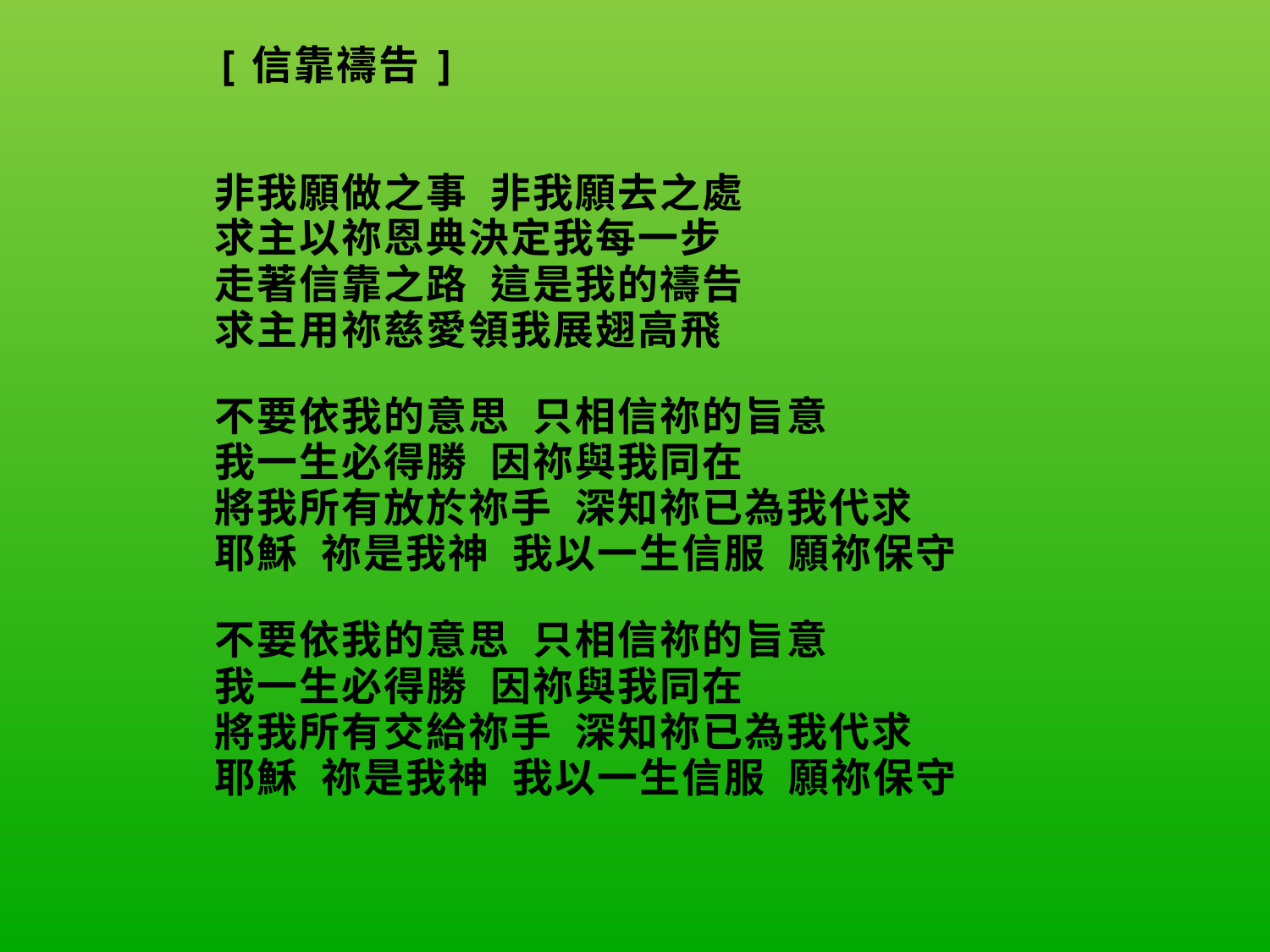

| [信靠禱告]     非我願做之事 非我願去之處 求主以祢恩典決定我每一步 走著信靠之路 這是我的禱告 求主用祢慈愛領我展翅高飛   不要依我的意思 只相信祢的旨意 我一生必得勝 因祢與我同在 將我所有放於祢手 深知祢已為我代求 耶穌 祢是我神 我以一生信服 願祢保守   不要依我的意思 只相信祢的旨意 我一生必得勝 因祢與我同在 將我所有交給祢手 深知祢已為我代求 耶穌 祢是我神 我以一生信服 願祢保守 |
| --- |